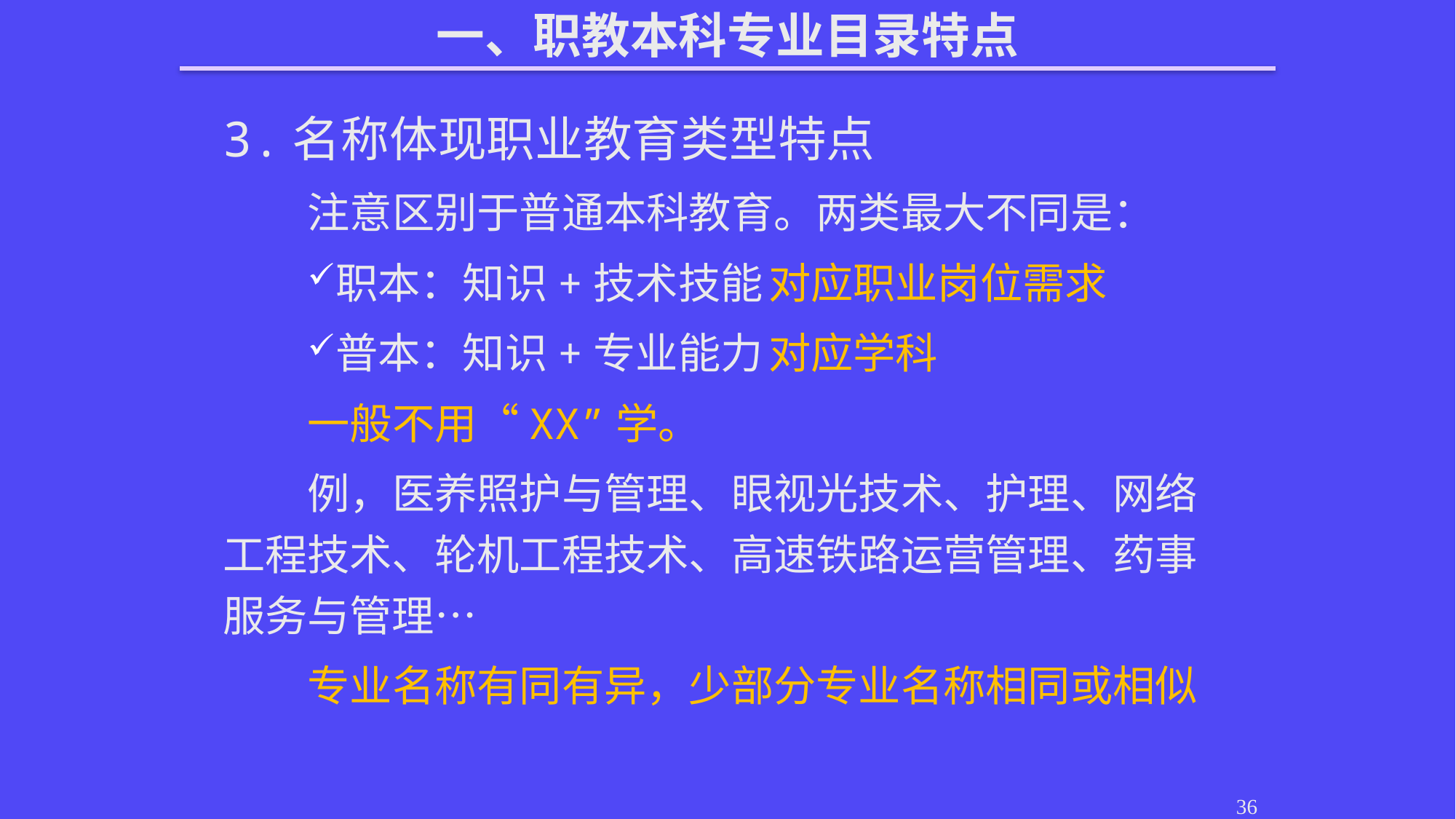

一、职教本科专业目录特点

3.名称体现职业教育类型特点
注意区别于普通本科教育。两类最大不同是：
职本：知识+技术技能	对应职业岗位需求
普本：知识+专业能力	对应学科
一般不用“XX”学。
例，医养照护与管理、眼视光技术、护理、网络工程技术、轮机工程技术、高速铁路运营管理、药事服务与管理…
专业名称有同有异，少部分专业名称相同或相似
36